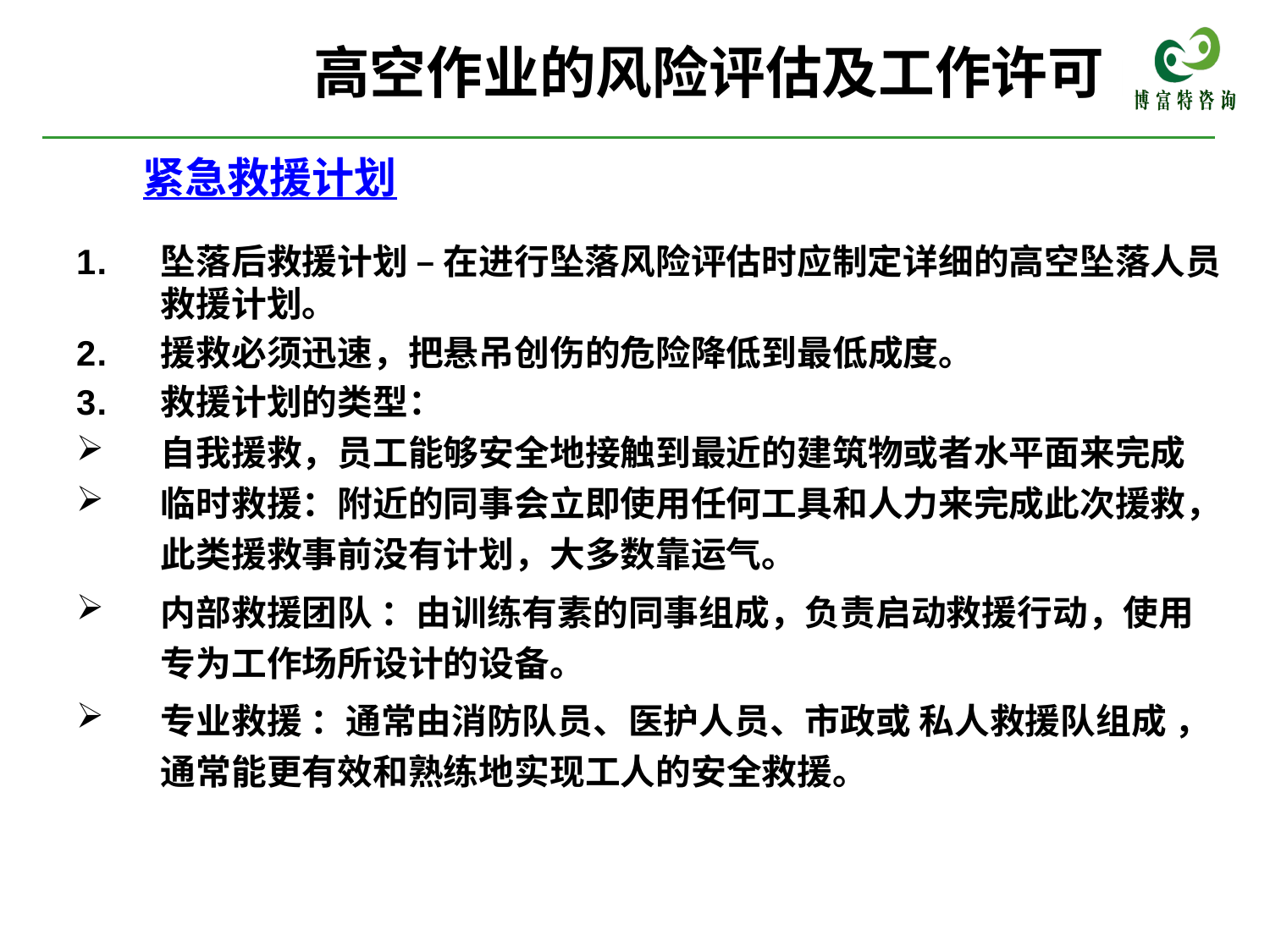

高空作业的风险评估及工作许可
# 紧急救援计划
坠落后救援计划 – 在进行坠落风险评估时应制定详细的高空坠落人员救援计划。
援救必须迅速，把悬吊创伤的危险降低到最低成度。
救援计划的类型：
自我援救，员工能够安全地接触到最近的建筑物或者水平面来完成
临时救援：附近的同事会立即使用任何工具和人力来完成此次援救，此类援救事前没有计划，大多数靠运气。
内部救援团队 ：由训练有素的同事组成，负责启动救援行动，使用专为工作场所设计的设备。
专业救援 ：通常由消防队员、医护人员、市政或 私人救援队组成 ，通常能更有效和熟练地实现工人的安全救援。